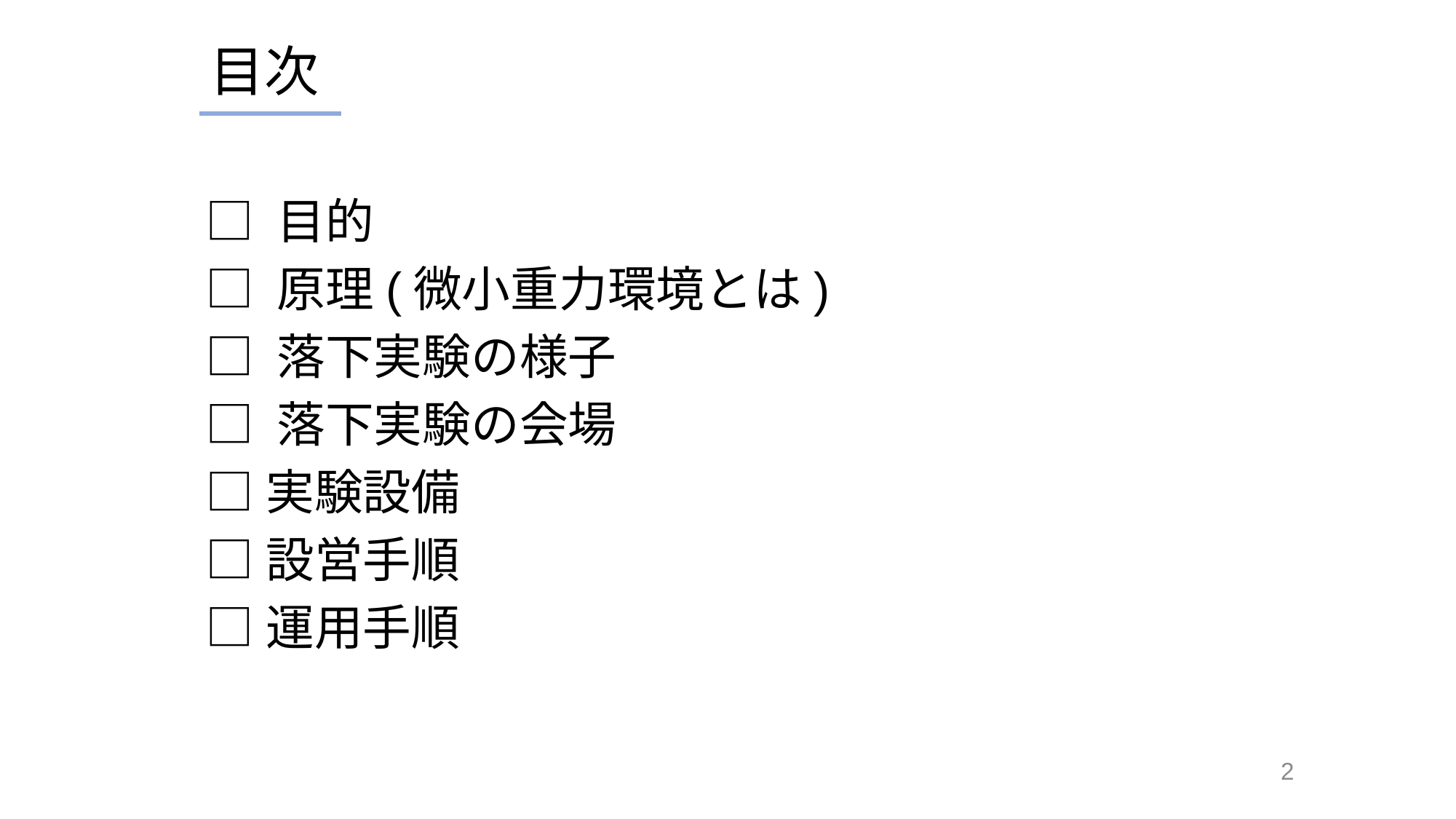

目次
□ 目的
□ 原理(微小重力環境とは)
□ 落下実験の様子
□ 落下実験の会場
□実験設備
□設営手順
□運用手順

2